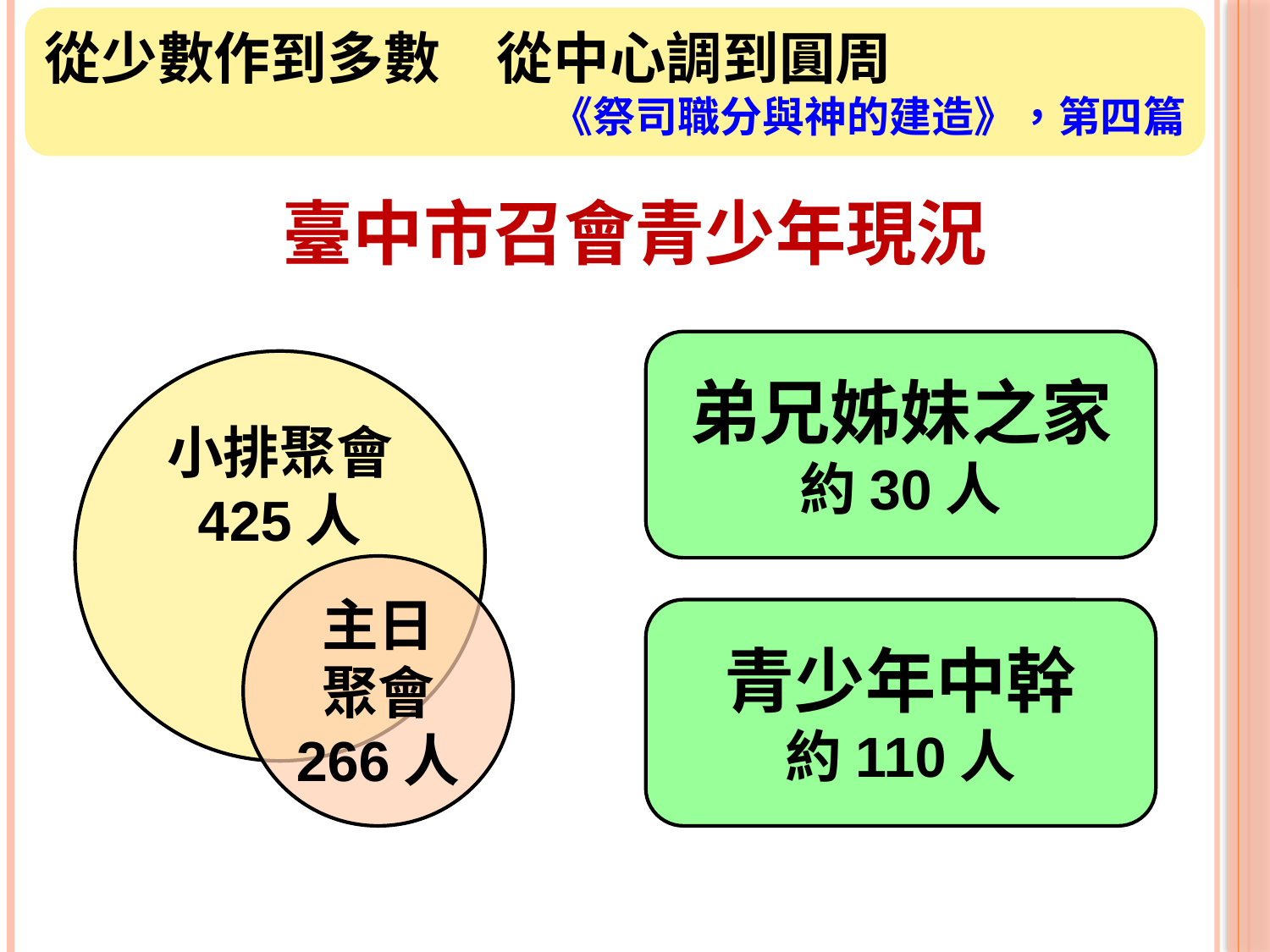

從少數作到多數　從中心調到圓周
《祭司職分與神的建造》，第四篇
臺中市召會青少年現況
弟兄姊妹之家
約30人
小排聚會
425人
主日
聚會
266人
青少年中幹
約110人